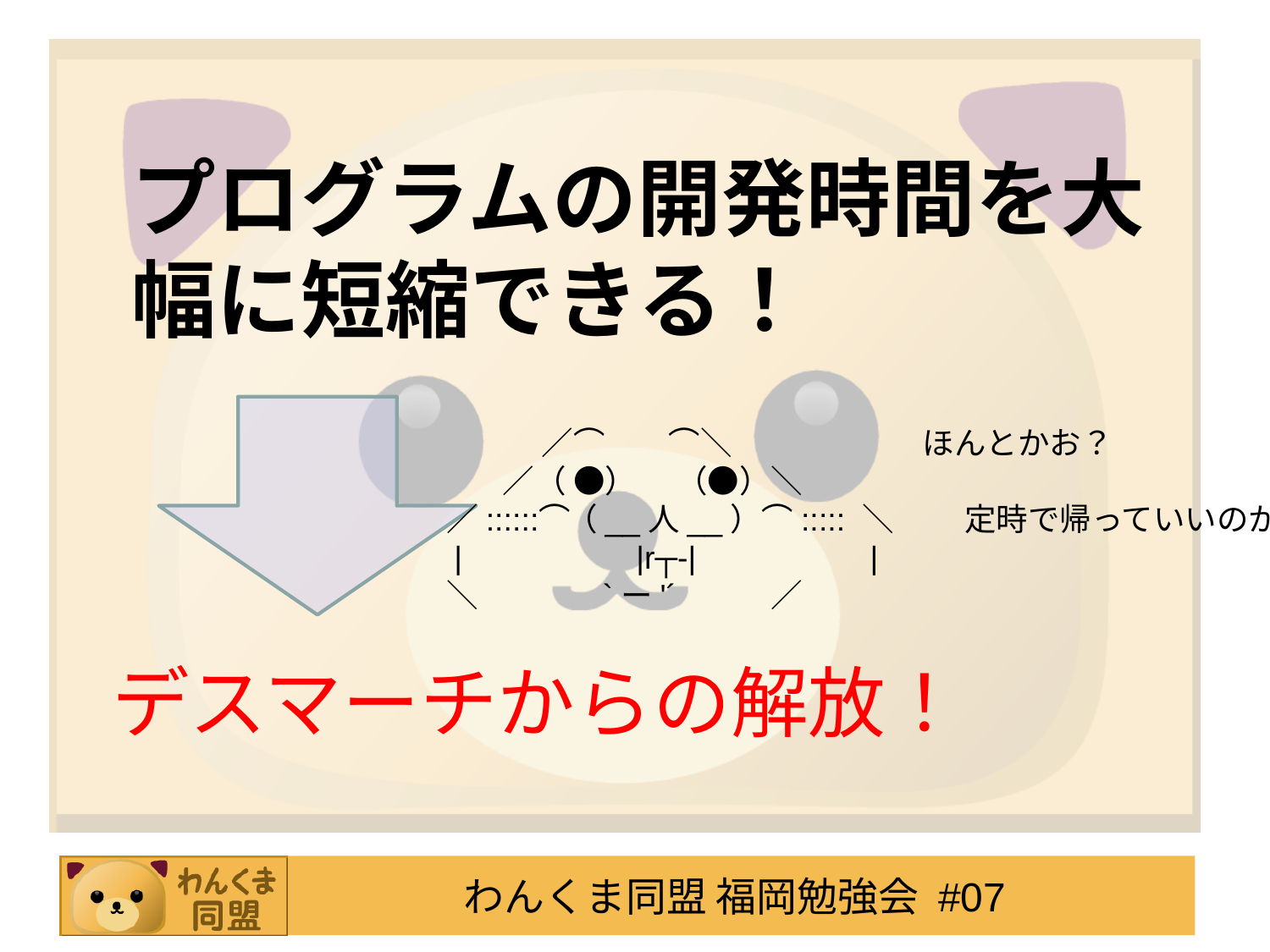

# プログラムの開発時間を大幅に短縮できる！

　 　　　／⌒　　⌒＼　　　　　　ほんとかお？
　　　／（ ●） 　（●）＼
　 ／::::::⌒（__人__）⌒::::: ＼ 　　定時で帰っていいのかお？
　 |　　　　　|r┬-|　　　　　|
　 ＼ 　　 　 `ー'´ 　 　 ／

デスマーチからの解放！